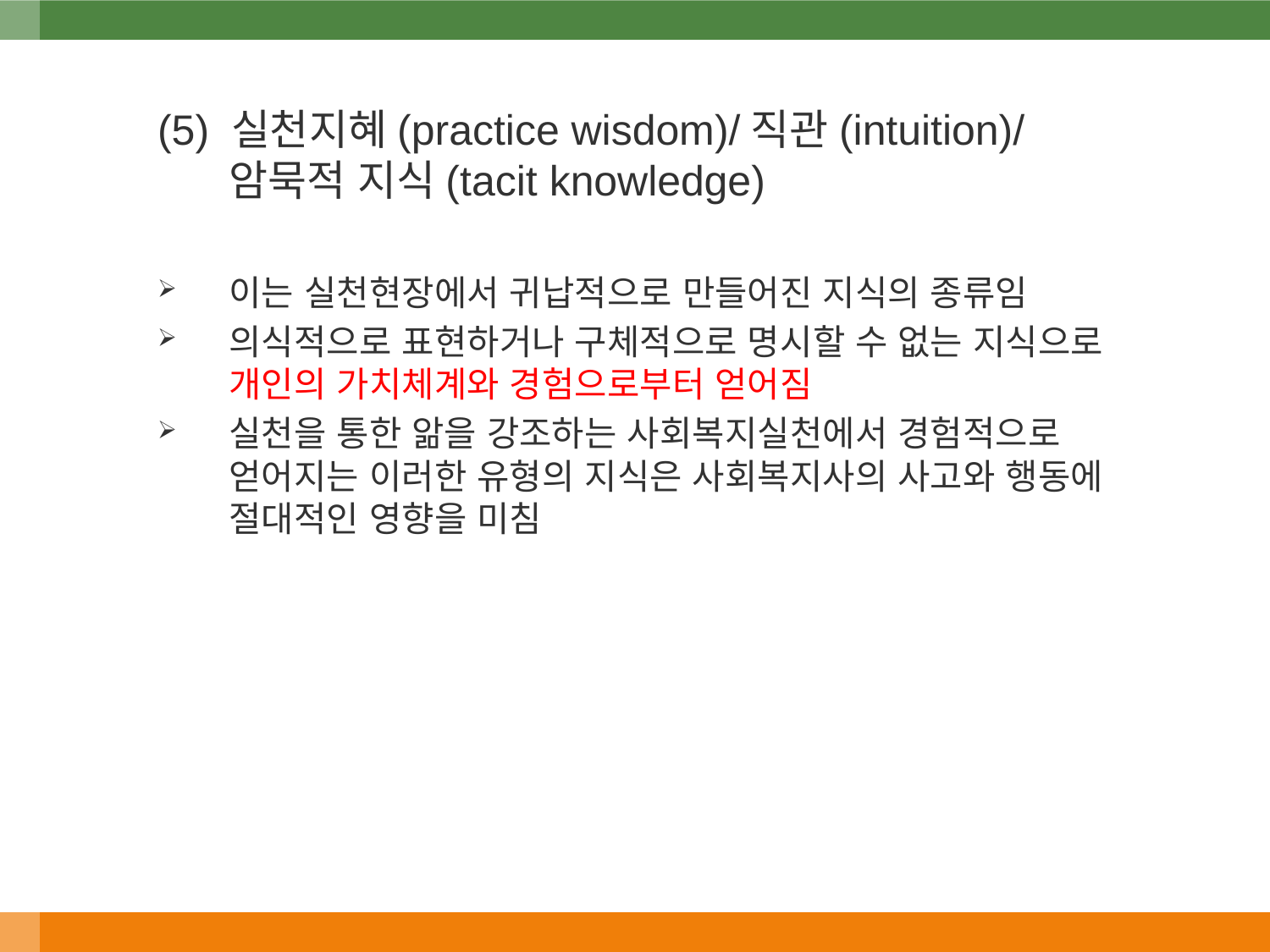

(5) 실천지혜(practice wisdom)/직관(intuition)/암묵적 지식(tacit knowledge)

이는 실천현장에서 귀납적으로 만들어진 지식의 종류임
의식적으로 표현하거나 구체적으로 명시할 수 없는 지식으로 개인의 가치체계와 경험으로부터 얻어짐
실천을 통한 앎을 강조하는 사회복지실천에서 경험적으로 얻어지는 이러한 유형의 지식은 사회복지사의 사고와 행동에 절대적인 영향을 미침